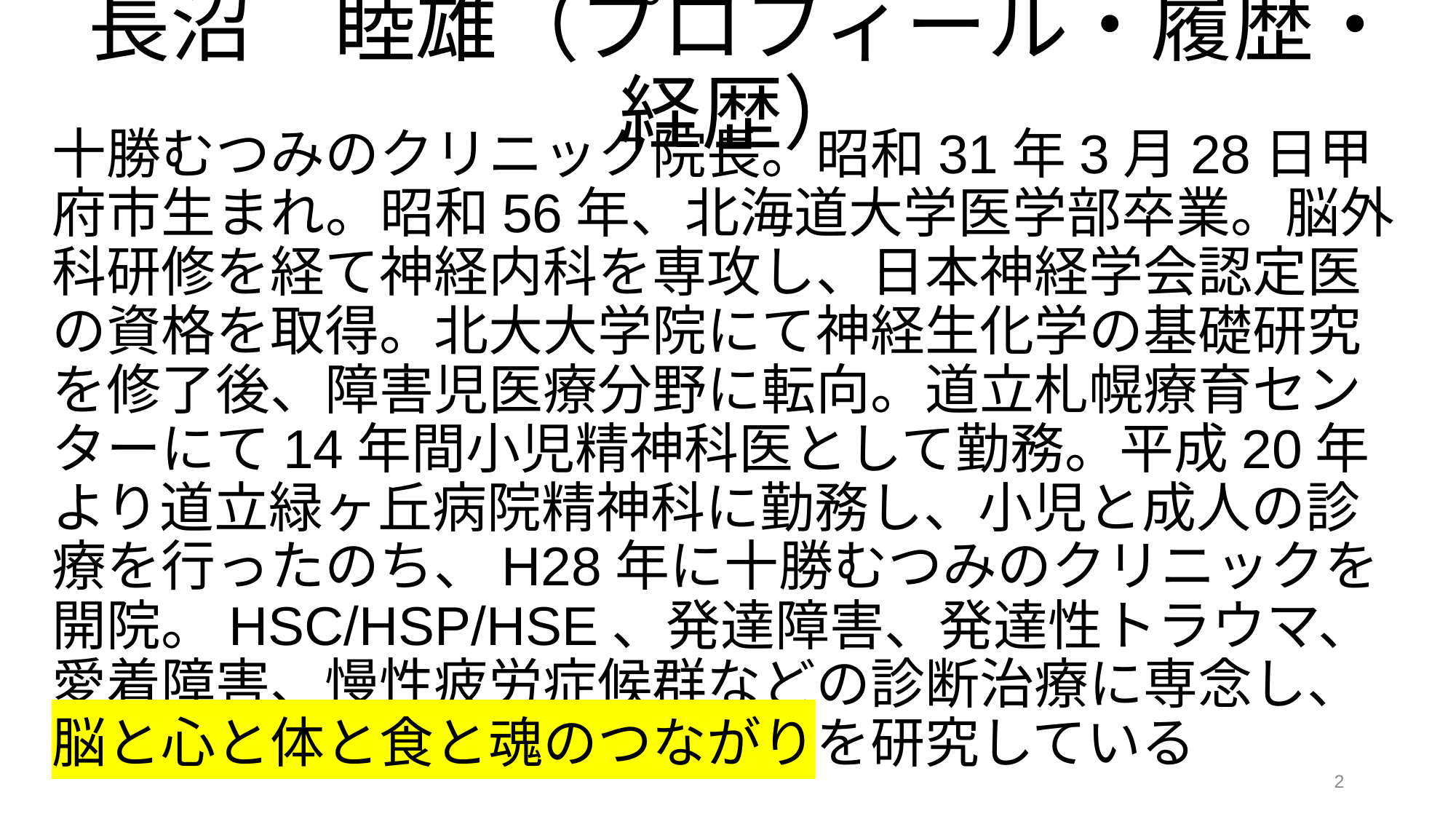

# 長沼　睦雄（プロフィール・履歴・経歴）
十勝むつみのクリニック院長。昭和31年3月28日甲府市生まれ。昭和56年、北海道大学医学部卒業。脳外科研修を経て神経内科を専攻し、日本神経学会認定医の資格を取得。北大大学院にて神経生化学の基礎研究を修了後、障害児医療分野に転向。道立札幌療育センターにて14年間小児精神科医として勤務。平成20年より道立緑ヶ丘病院精神科に勤務し、小児と成人の診療を行ったのち、H28年に十勝むつみのクリニックを開院。HSC/HSP/HSE、発達障害、発達性トラウマ、愛着障害、慢性疲労症候群などの診断治療に専念し、脳と心と体と食と魂のつながりを研究している

2